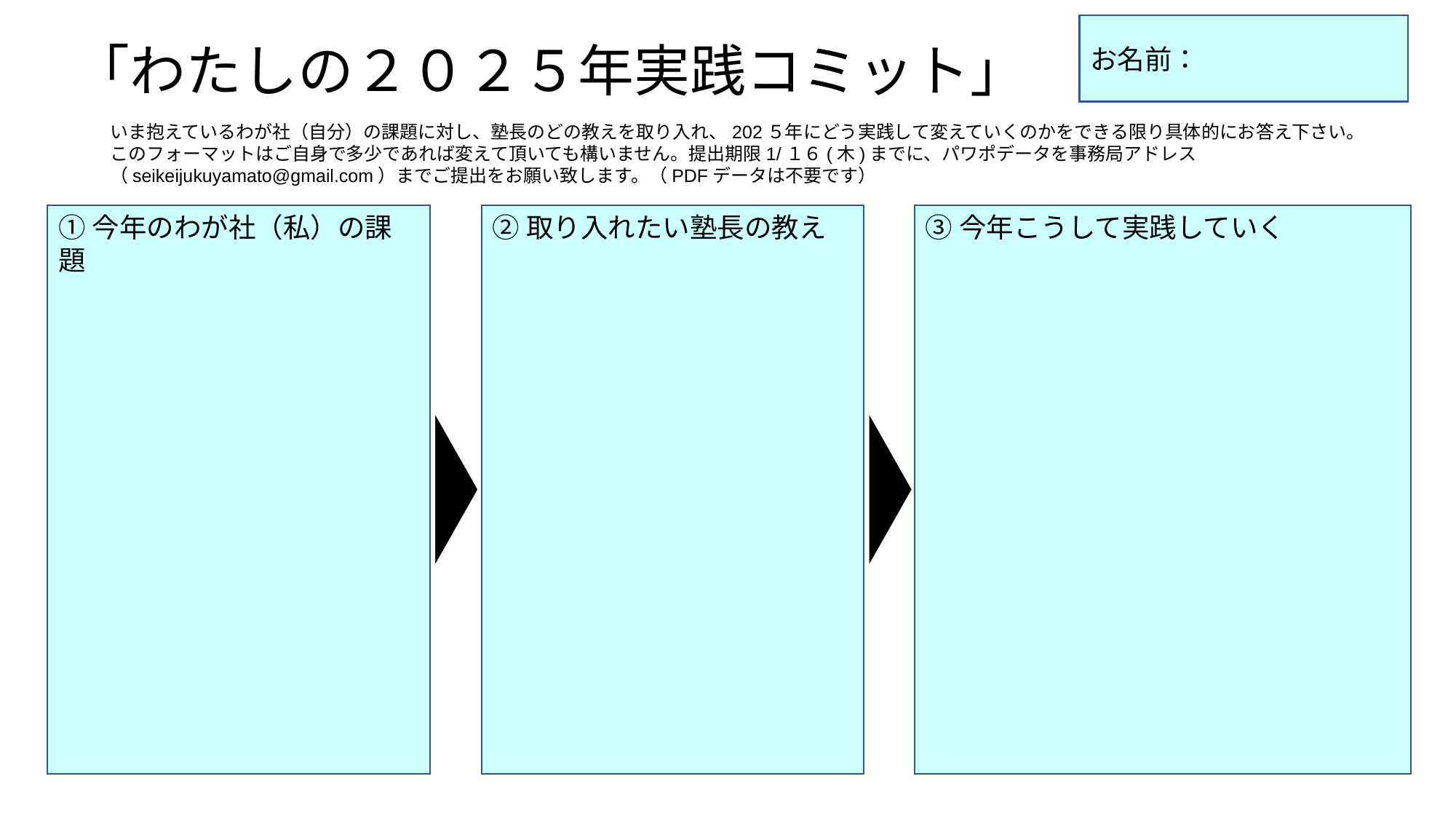

お名前：
# 「わたしの２０２５年実践コミット」
いま抱えているわが社（自分）の課題に対し、塾長のどの教えを取り入れ、202５年にどう実践して変えていくのかをできる限り具体的にお答え下さい。
このフォーマットはご自身で多少であれば変えて頂いても構いません。提出期限1/１６(木)までに、パワポデータを事務局アドレス
（seikeijukuyamato@gmail.com）までご提出をお願い致します。（PDFデータは不要です）
①今年のわが社（私）の課題
②取り入れたい塾長の教え
③今年こうして実践していく